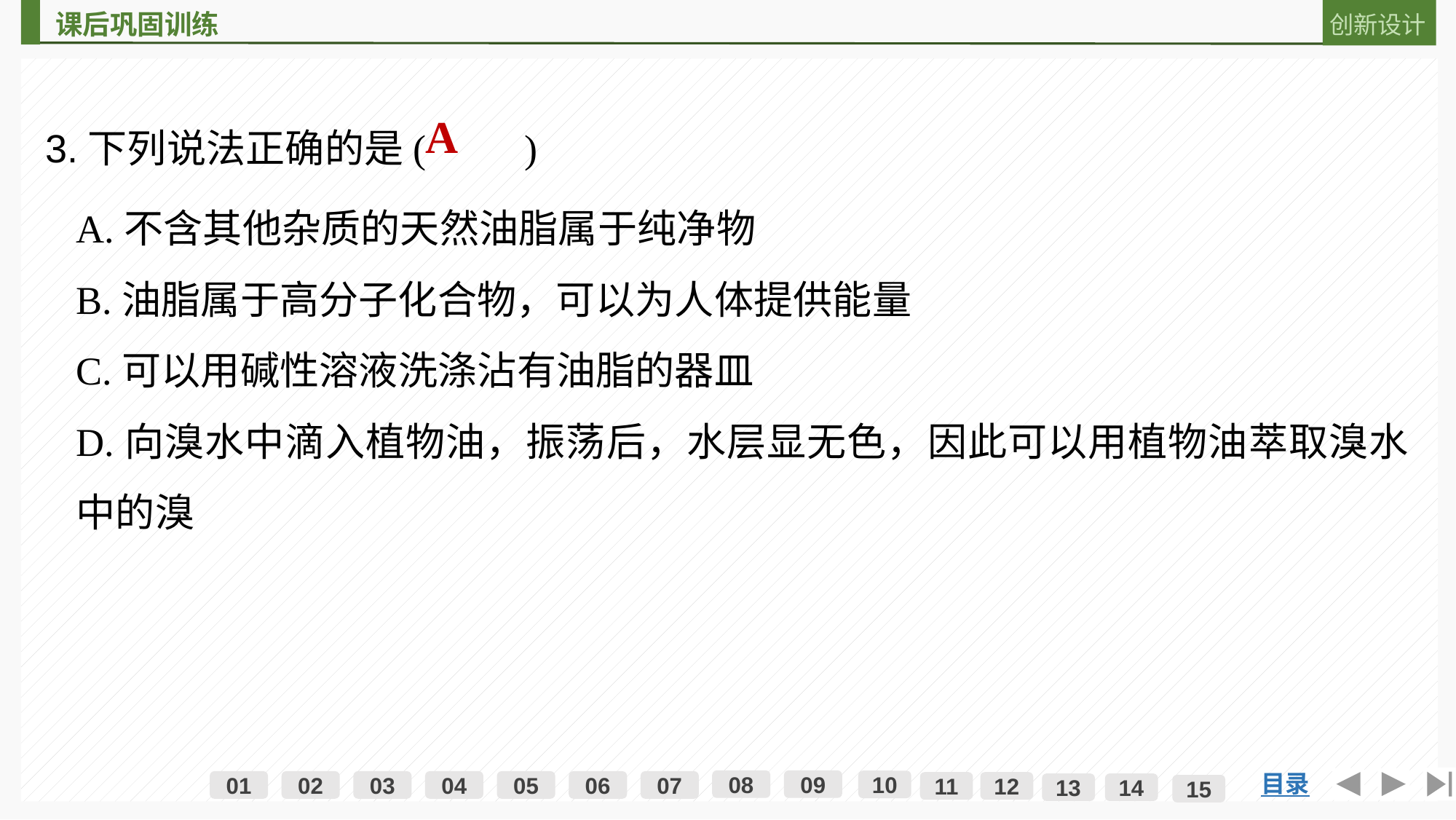

3.下列说法正确的是(　　)
A
A.不含其他杂质的天然油脂属于纯净物
B.油脂属于高分子化合物，可以为人体提供能量
C.可以用碱性溶液洗涤沾有油脂的器皿
D.向溴水中滴入植物油，振荡后，水层显无色，因此可以用植物油萃取溴水中的溴